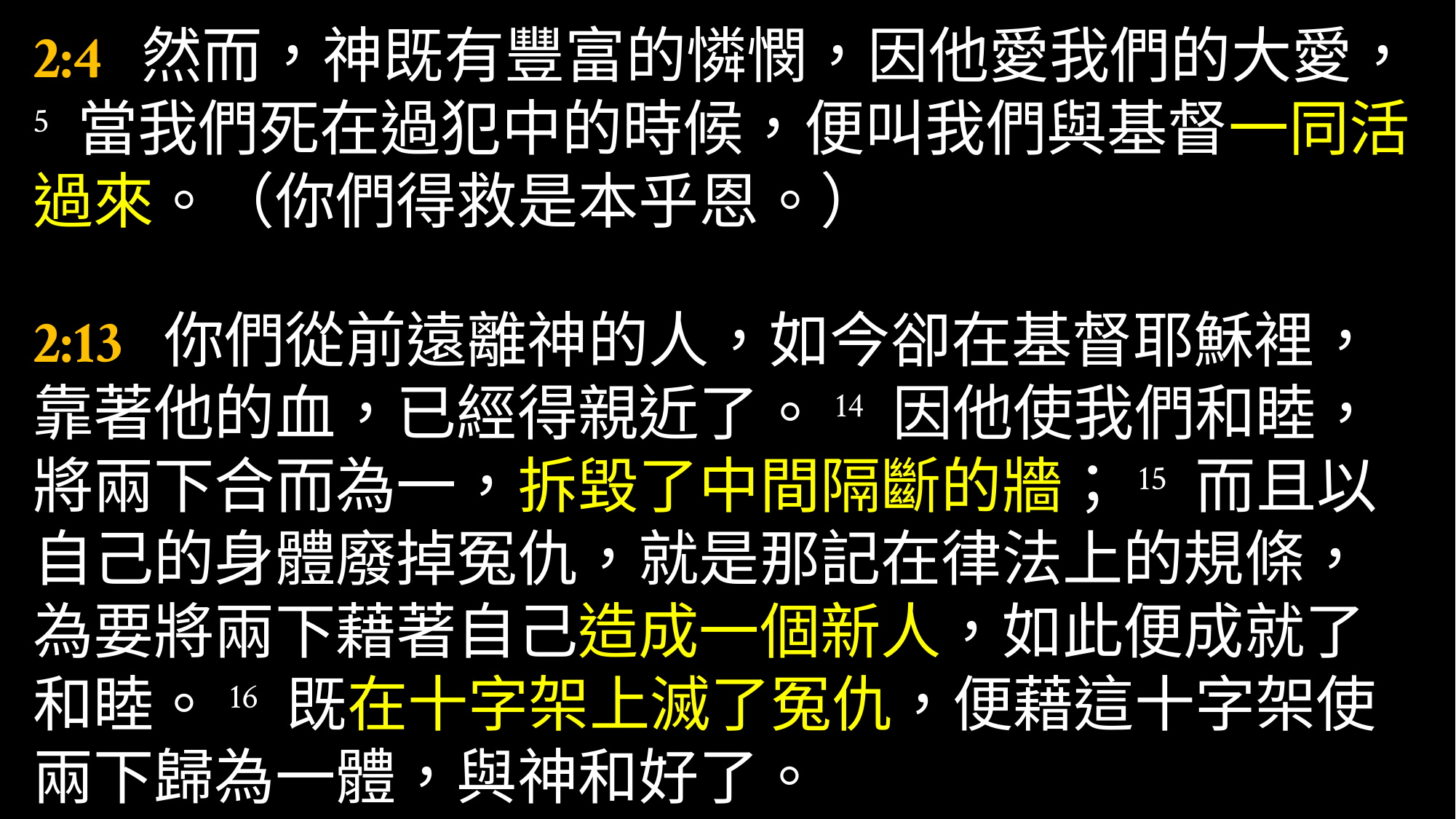

2:4  然而，神既有豐富的憐憫，因他愛我們的大愛，5 當我們死在過犯中的時候，便叫我們與基督一同活過來。（你們得救是本乎恩。）

2:13  你們從前遠離神的人，如今卻在基督耶穌裡，靠著他的血，已經得親近了。14 因他使我們和睦，將兩下合而為一，拆毀了中間隔斷的牆；15 而且以自己的身體廢掉冤仇，就是那記在律法上的規條，為要將兩下藉著自己造成一個新人，如此便成就了和睦。16 既在十字架上滅了冤仇，便藉這十字架使兩下歸為一體，與神和好了。